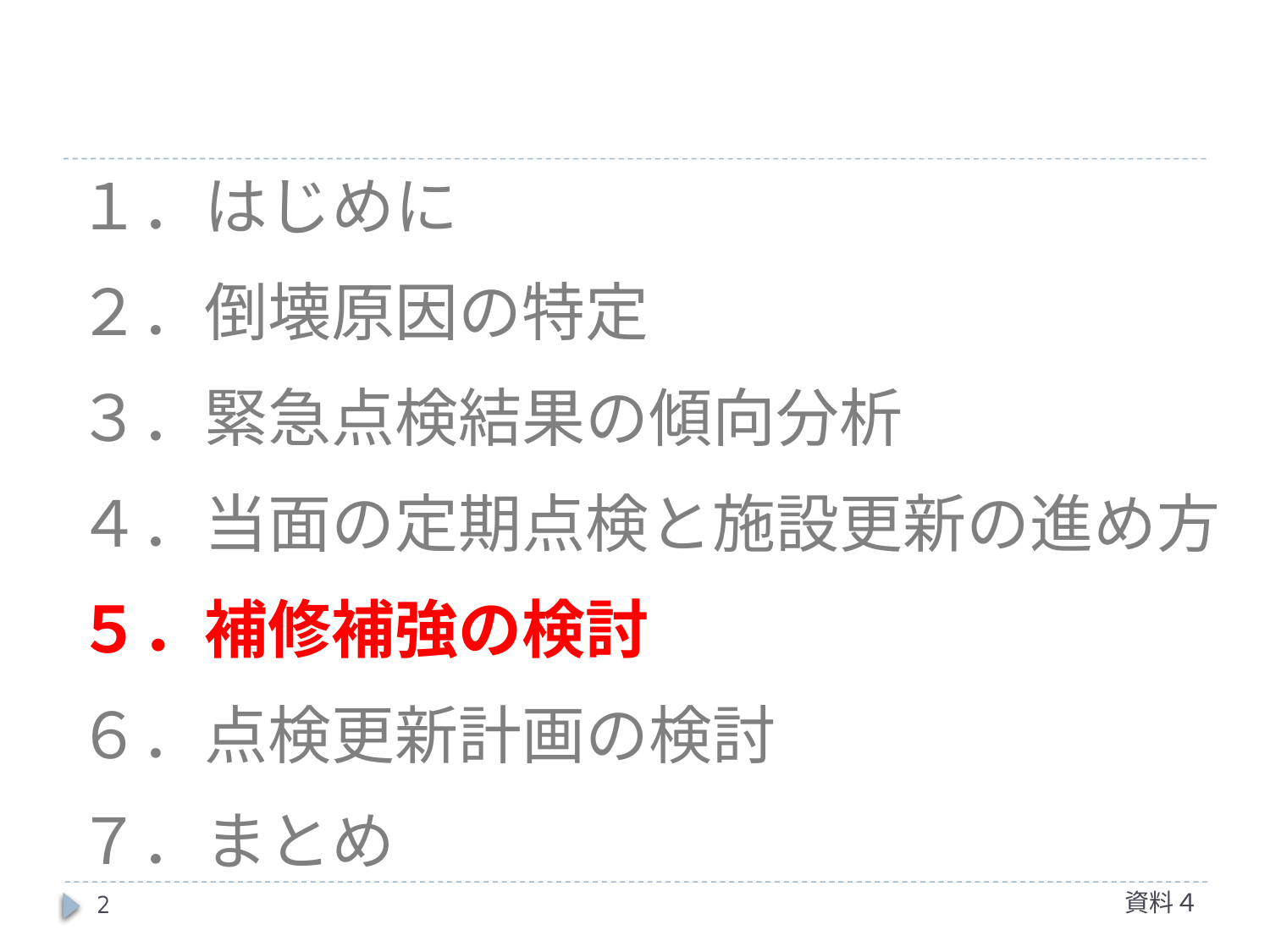

１．はじめに

２．倒壊原因の特定

３．緊急点検結果の傾向分析

４．当面の定期点検と施設更新の進め方

５．補修補強の検討

６．点検更新計画の検討

７．まとめ
資料４
2